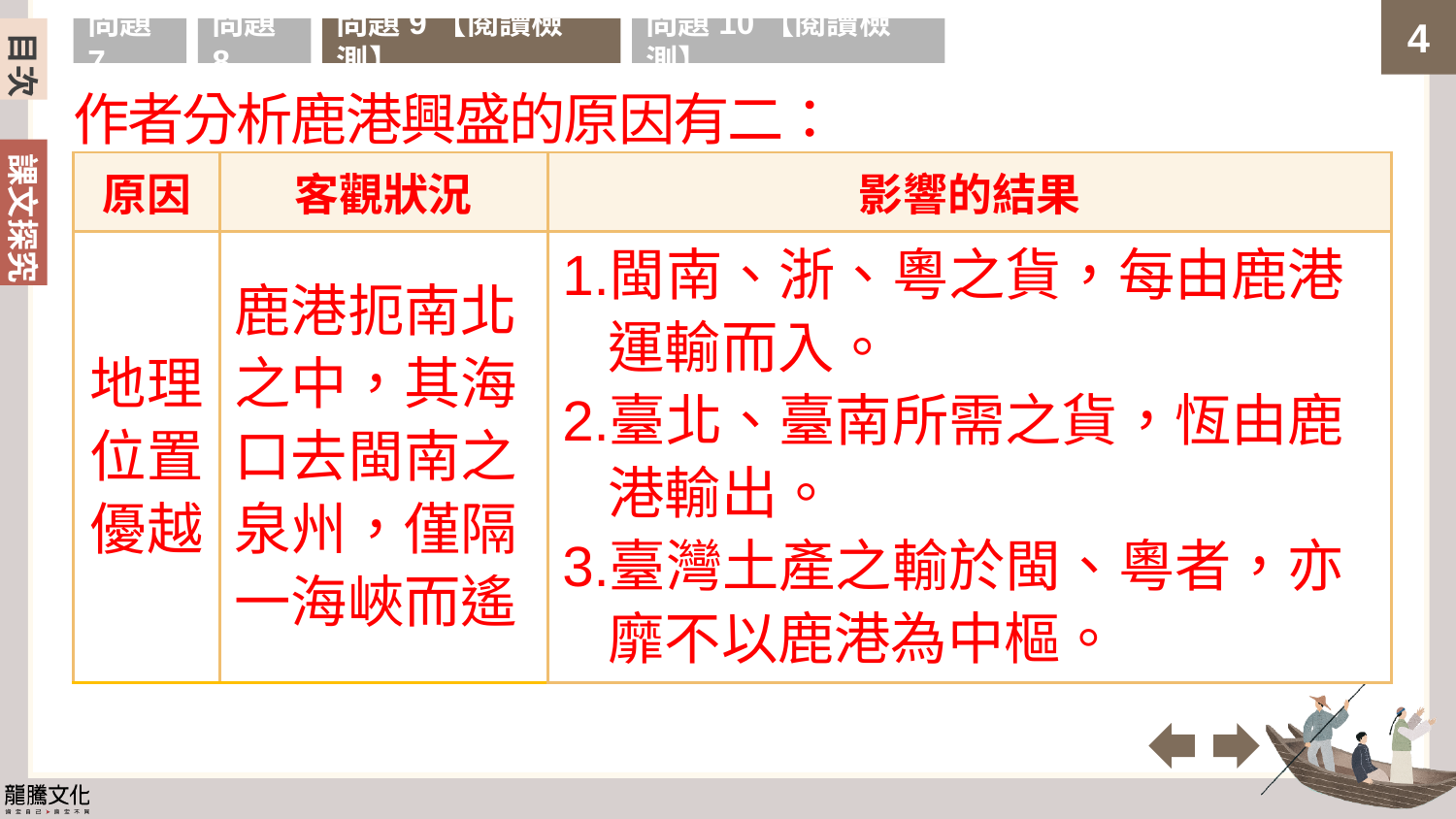

目次
問題7
問題8
問題9【閱讀檢測】
問題10【閱讀檢測】
作者分析鹿港興盛的原因有二：
| 原因 | 客觀狀況 | 影響的結果 |
| --- | --- | --- |
| 地理位置優越 | 鹿港扼南北之中，其海口去閩南之泉州，僅隔一海峽而遙 | 閩南、浙、粵之貨，每由鹿港運輸而入。 臺北、臺南所需之貨，恆由鹿港輸出。 臺灣土產之輸於閩、粵者，亦靡不以鹿港為中樞。 |